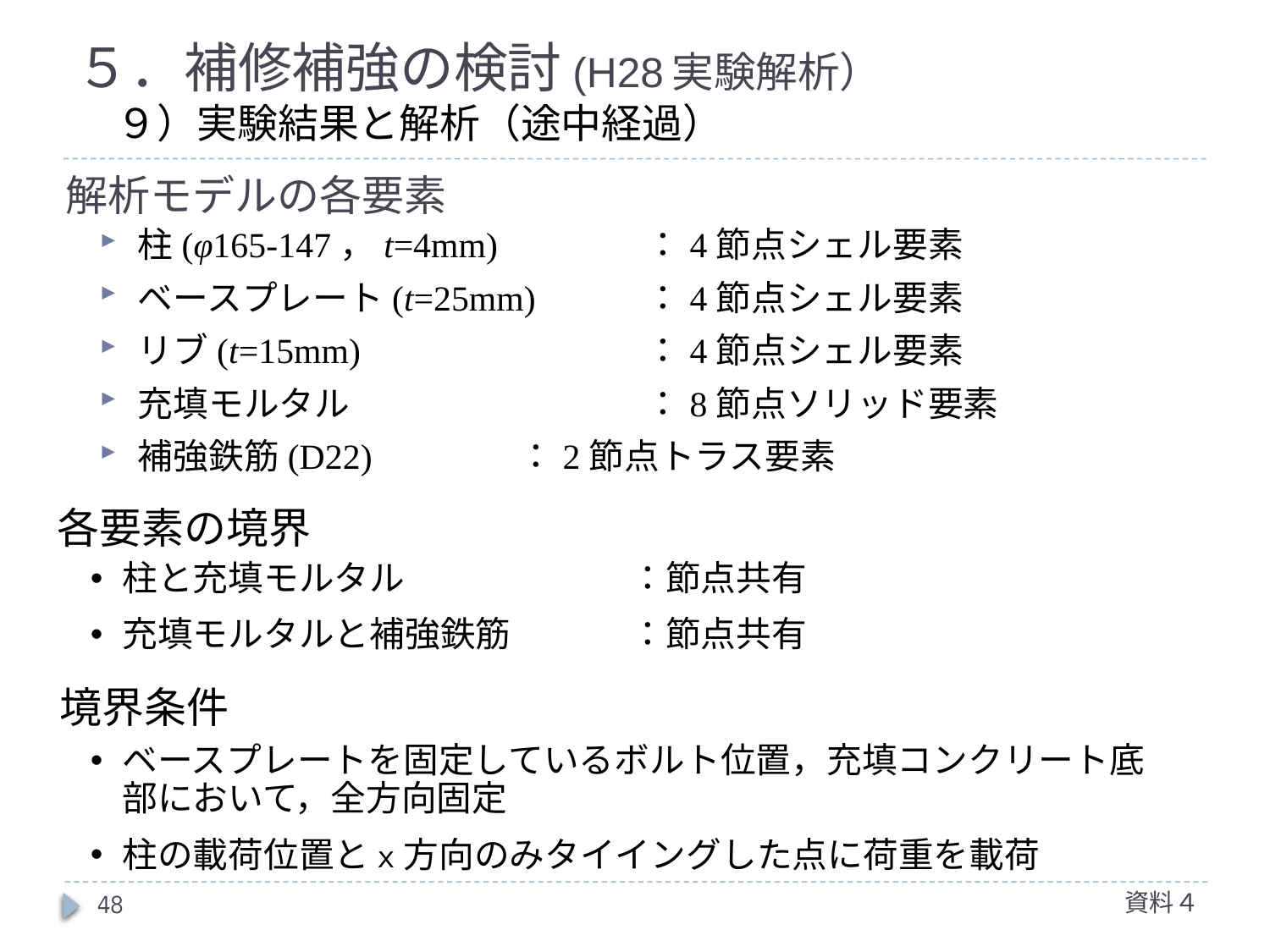

# ５．補修補強の検討(H28実験解析） 　９）実験結果と解析（途中経過）
解析モデルの各要素
柱(φ165-147，t=4mm)		：4節点シェル要素
ベースプレート(t=25mm) 	：4節点シェル要素
リブ(t=15mm)			：4節点シェル要素
充填モルタル			：8節点ソリッド要素
補強鉄筋(D22)		：2節点トラス要素

各要素の境界
柱と充填モルタル		：節点共有
充填モルタルと補強鉄筋	：節点共有

境界条件
ベースプレートを固定しているボルト位置，充填コンクリート底部において，全方向固定
柱の載荷位置とx方向のみタイイングした点に荷重を載荷

資料４
48